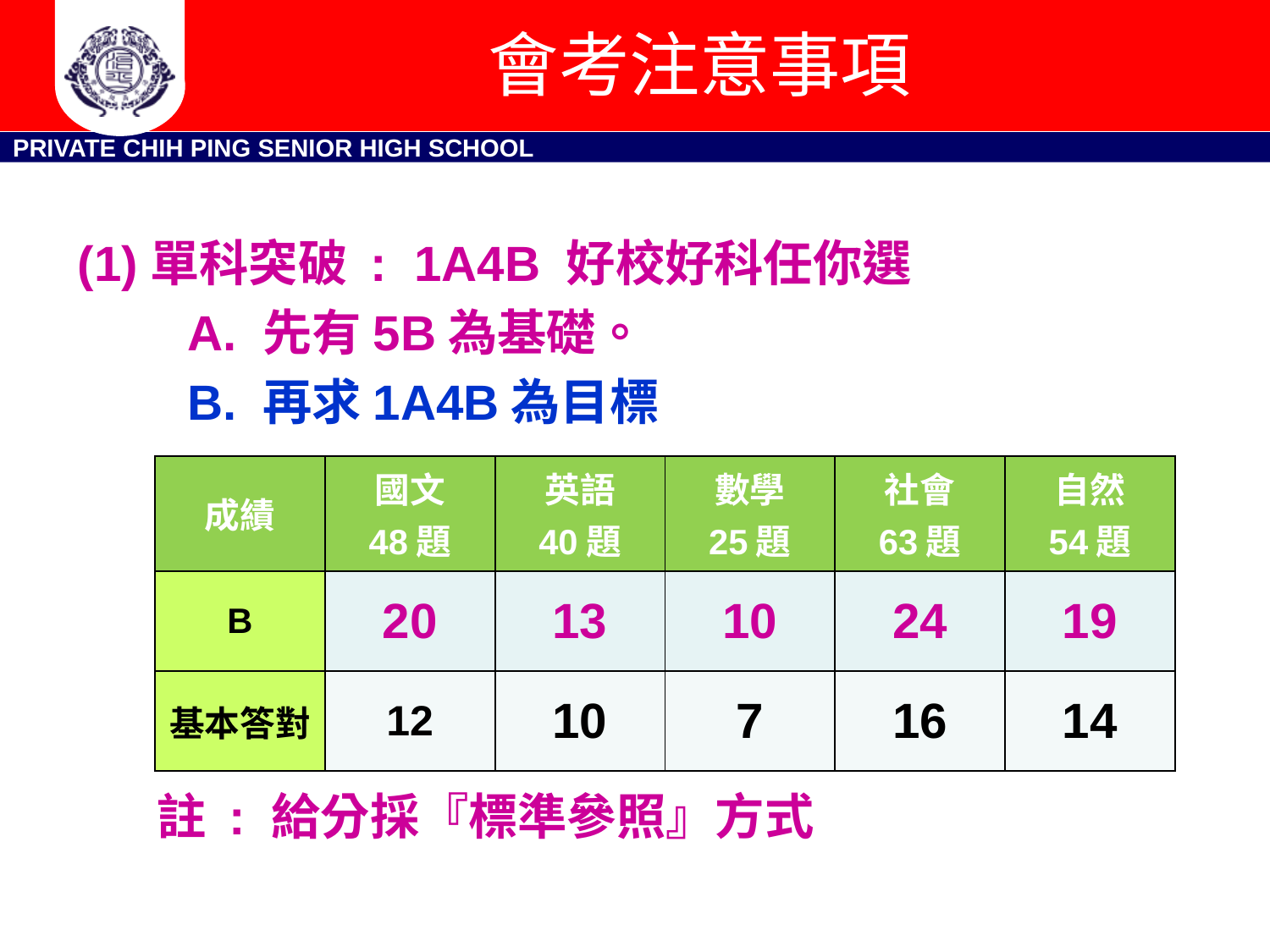

# 會考注意事項
(1)單科突破 :  1A4B 好校好科任你選
        A. 先有5B為基礎。
        B. 再求1A4B為目標

      註 : 給分採『標準參照』方式
| 成績 | 國文 48題 | 英語 40題 | 數學 25題 | 社會 63題 | 自然 54題 |
| --- | --- | --- | --- | --- | --- |
| B | 20 | 13 | 10 | 24 | 19 |
| 基本答對 | 12 | 10 | 7 | 16 | 14 |